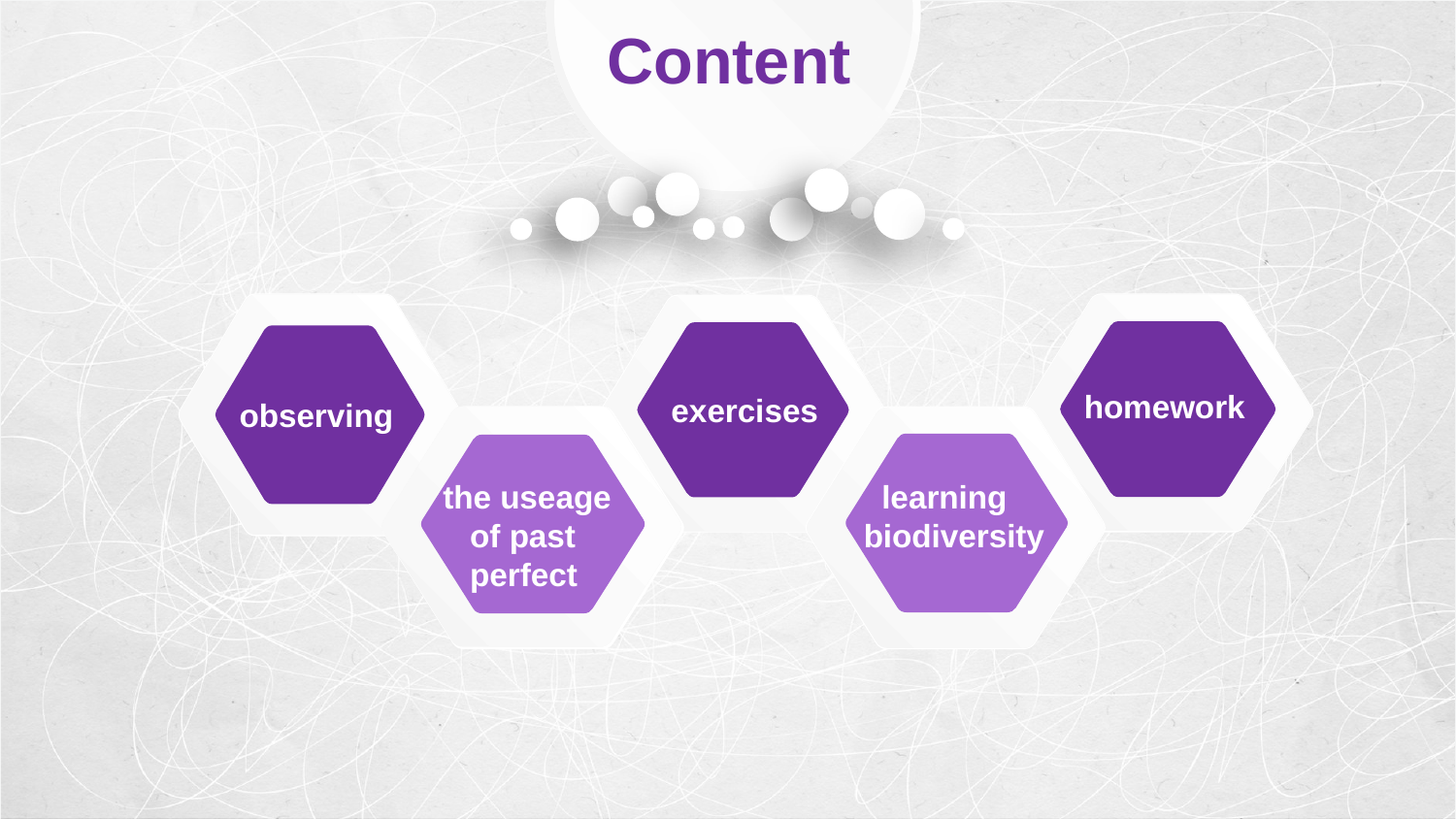

Content

observing

homework

    exercises

the useage
   of past
   perfect

  learning
biodiversity
延迟符